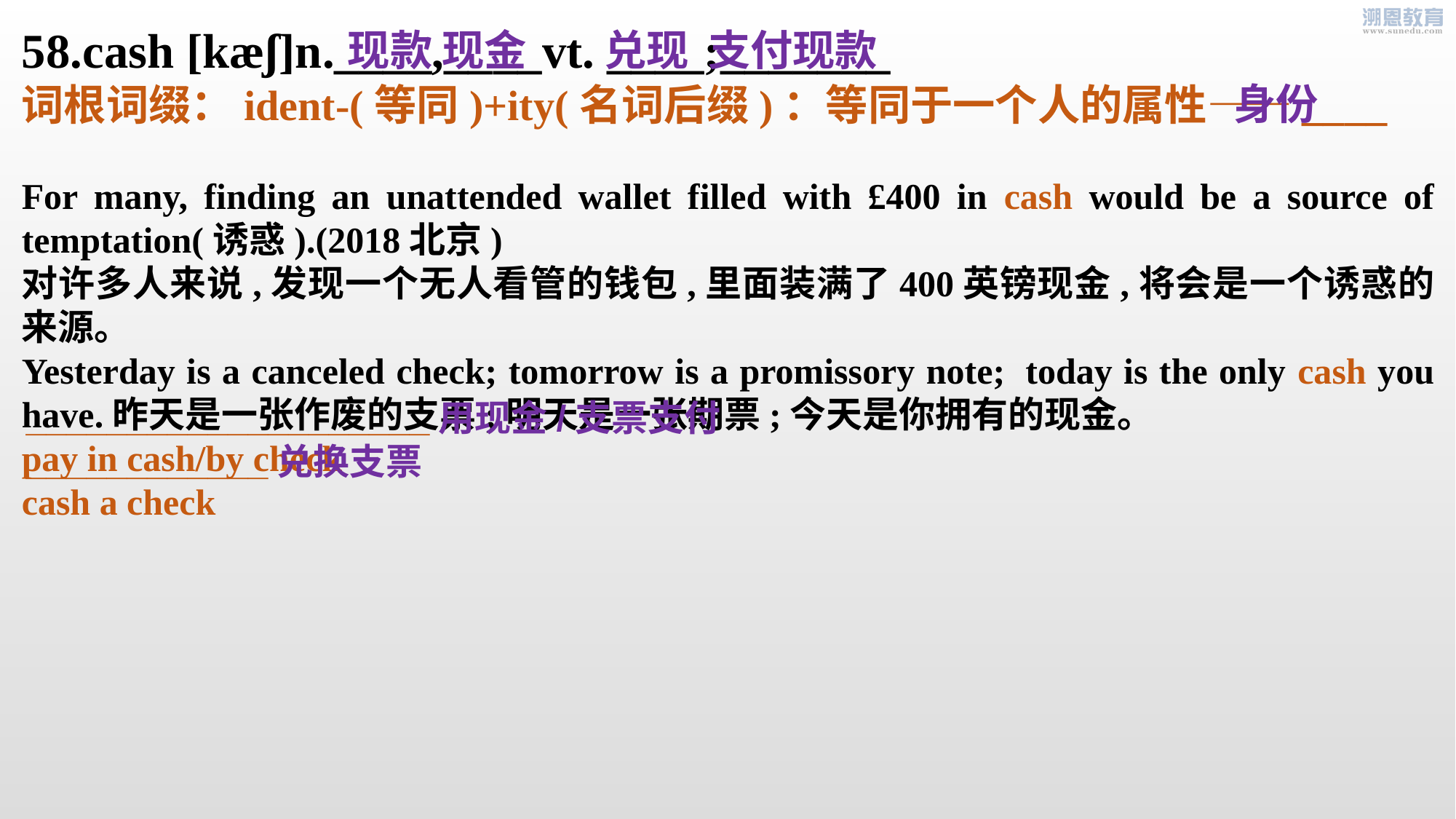

58.cash [kæʃ]n.____,____vt. ____;_______
词根词缀：ident-(等同)+ity(名词后缀)：等同于一个人的属性——____

For many, finding an unattended wallet filled with £400 in cash would be a source of temptation(诱惑).(2018北京)
对许多人来说,发现一个无人看管的钱包,里面装满了400英镑现金,将会是一个诱惑的来源。
Yesterday is a canceled check; tomorrow is a promissory note;  today is the only cash you have.昨天是一张作废的支票;明天是一张期票;今天是你拥有的现金。
pay in cash/by check
cash a check
现款 现金        兑现  支付现款
身份
____________________用现金/支票支付
____________兑换支票